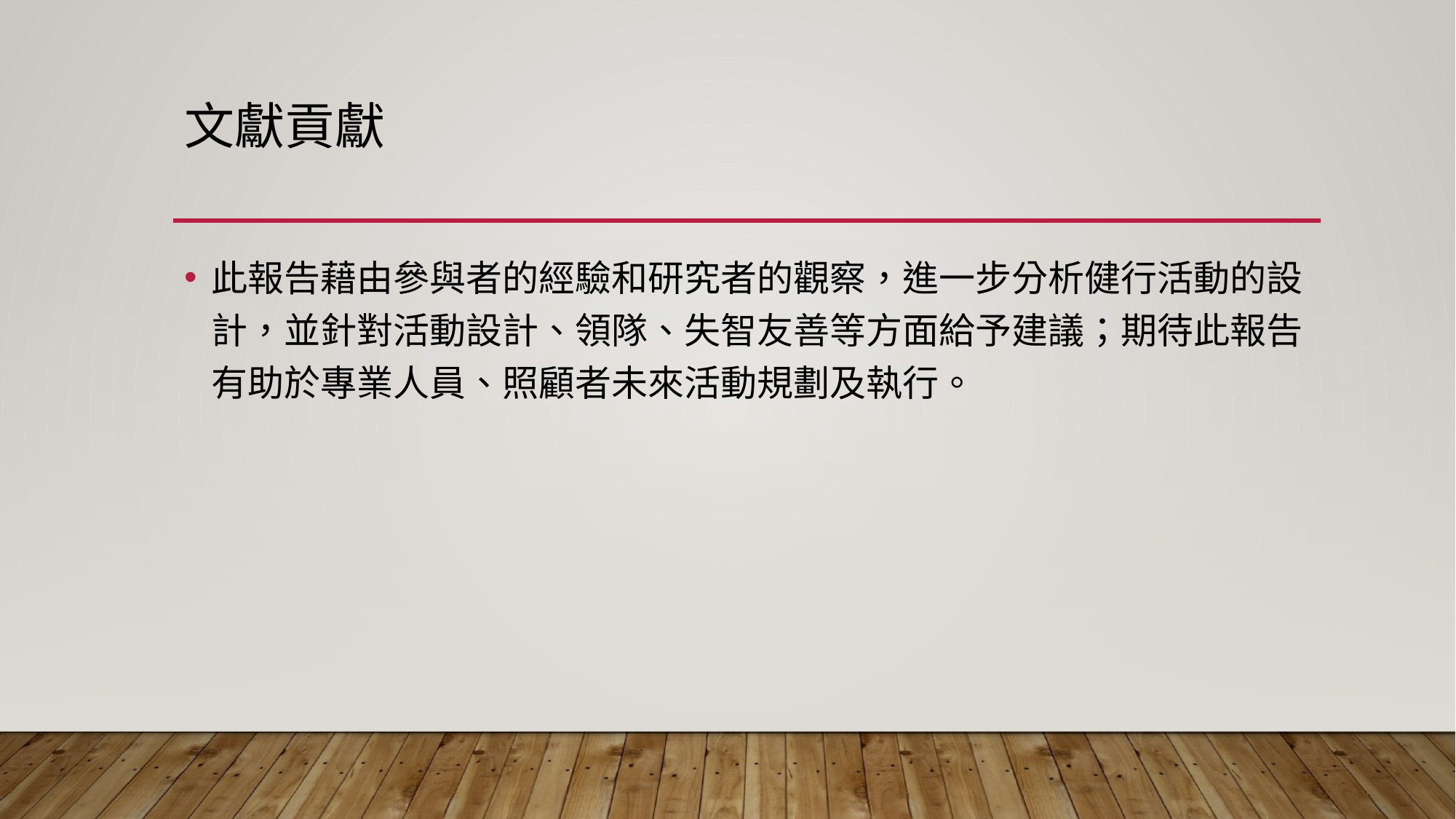

# 文獻貢獻
此報告藉由參與者的經驗和研究者的觀察，進一步分析健行活動的設計，並針對活動設計、領隊、失智友善等方面給予建議；期待此報告有助於專業人員、照顧者未來活動規劃及執行。